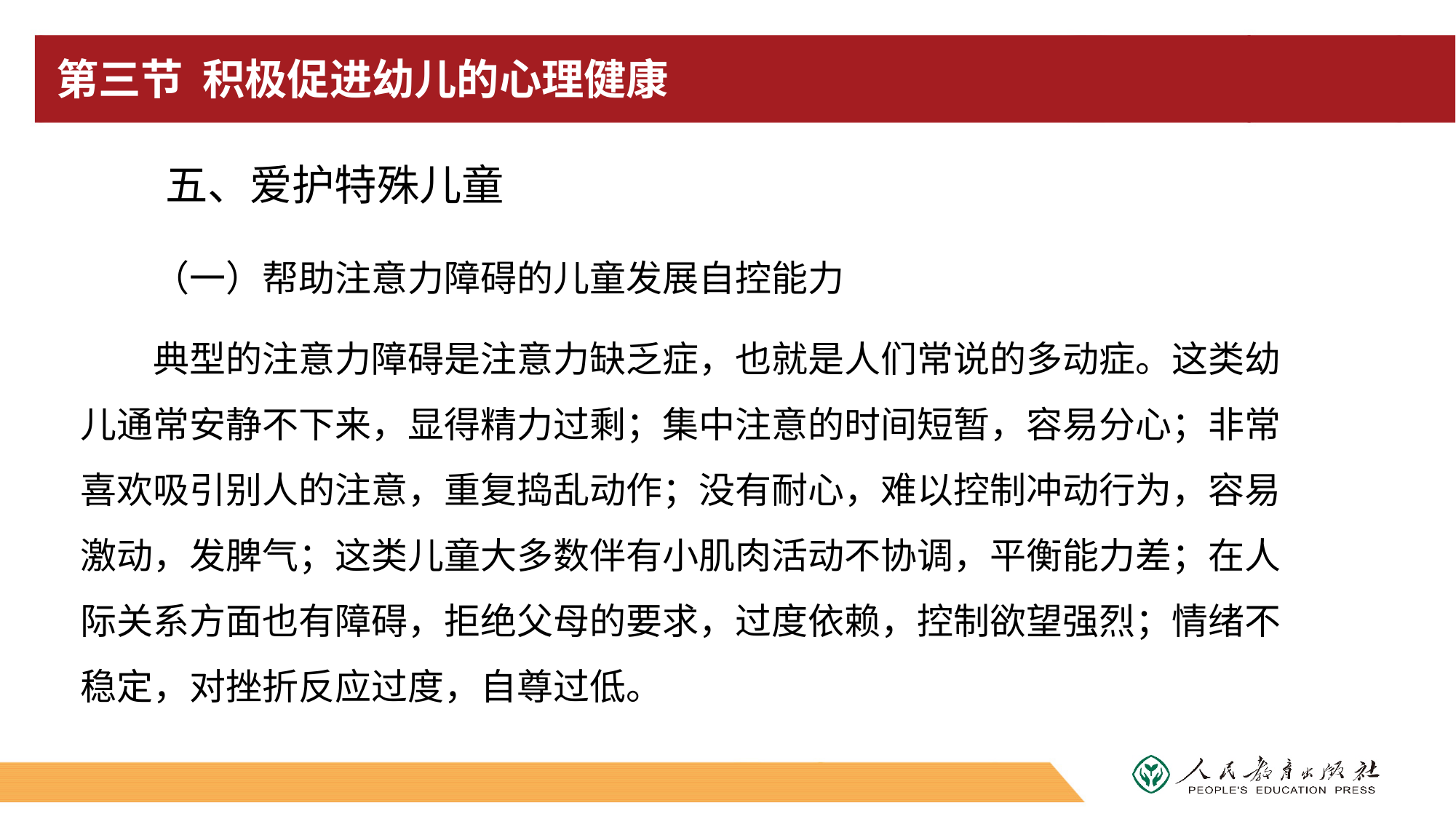

# 第三节  积极促进幼儿的心理健康
五、爱护特殊儿童
（一）帮助注意力障碍的儿童发展自控能力
典型的注意力障碍是注意力缺乏症，也就是人们常说的多动症。这类幼儿通常安静不下来，显得精力过剩；集中注意的时间短暂，容易分心；非常喜欢吸引别人的注意，重复捣乱动作；没有耐心，难以控制冲动行为，容易激动，发脾气；这类儿童大多数伴有小肌肉活动不协调，平衡能力差；在人际关系方面也有障碍，拒绝父母的要求，过度依赖，控制欲望强烈；情绪不稳定，对挫折反应过度，自尊过低。